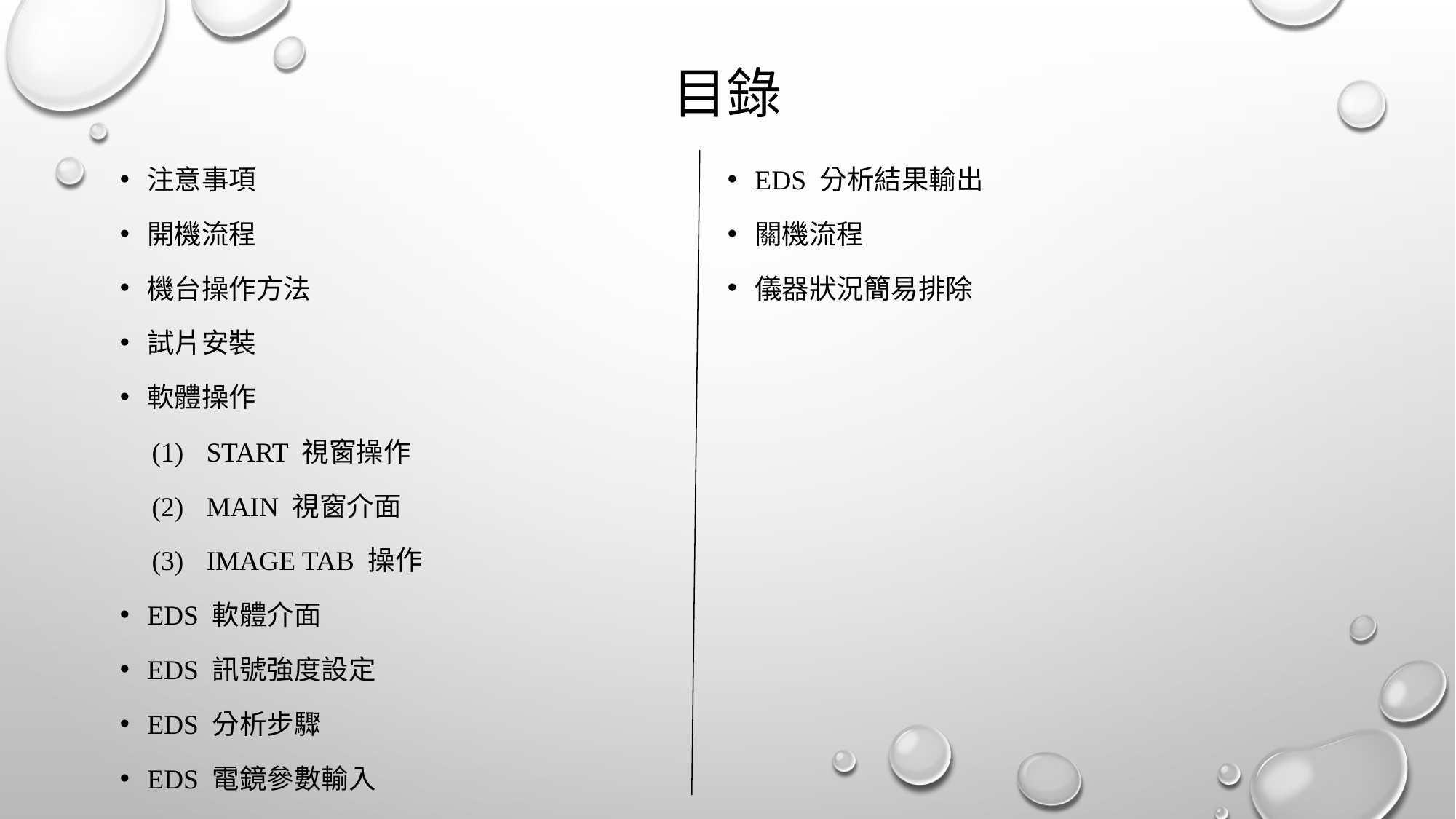

# 目錄
注意事項
開機流程
機台操作方法
試片安裝
軟體操作
Start 視窗操作
Main 視窗介面
image tab 操作
EDS 軟體介面
EDS 訊號強度設定
EDS 分析步驟
EDS 電鏡參數輸入
EDS 分析結果輸出
關機流程
儀器狀況簡易排除